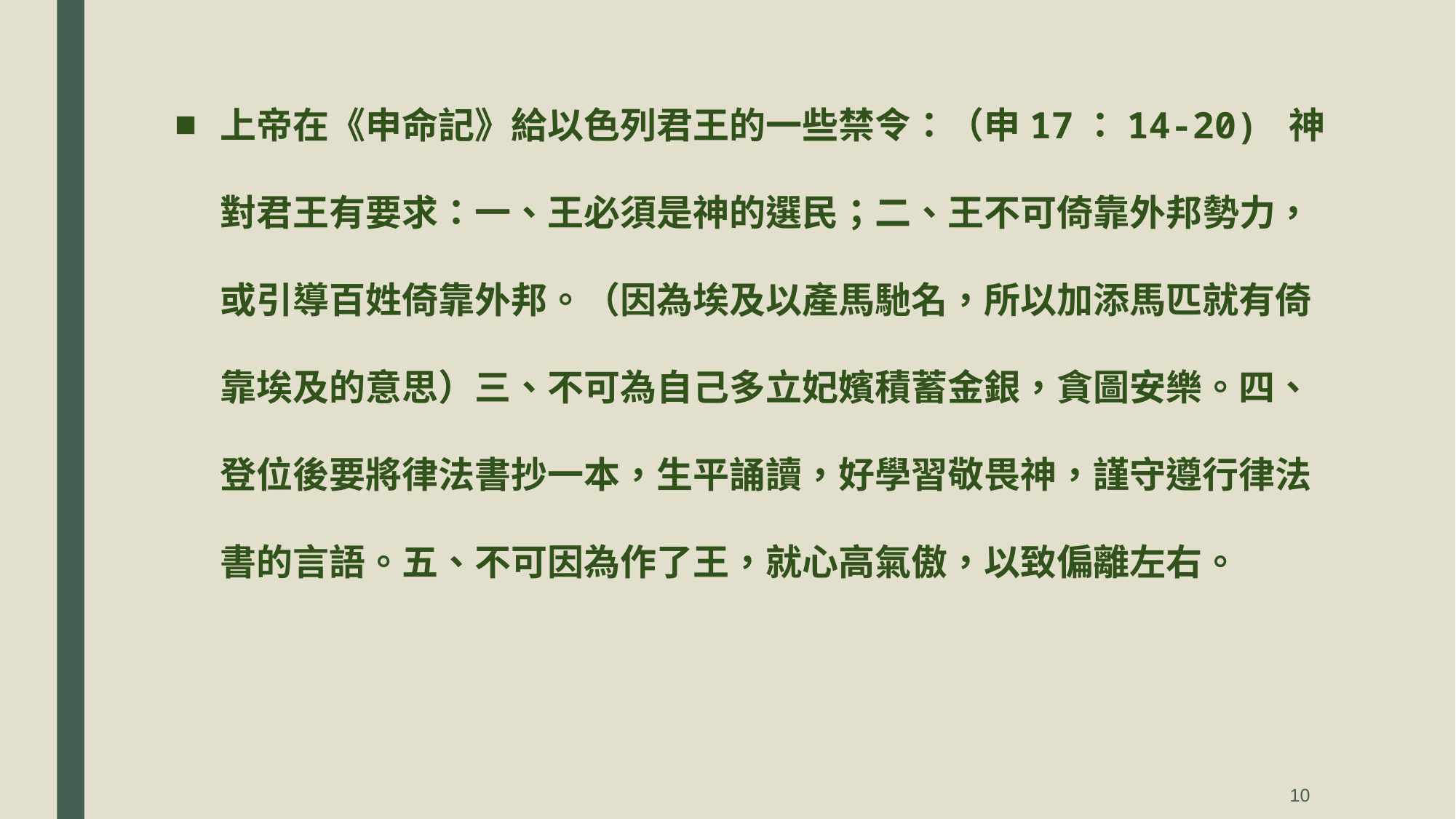

上帝在《申命記》給以色列君王的一些禁令：（申17：14-20) 神對君王有要求：一、王必須是神的選民；二、王不可倚靠外邦勢力，或引導百姓倚靠外邦。（因為埃及以產馬馳名，所以加添馬匹就有倚靠埃及的意思）三、不可為自己多立妃嬪積蓄金銀，貪圖安樂。四、登位後要將律法書抄一本，生平誦讀，好學習敬畏神，謹守遵行律法書的言語。五、不可因為作了王，就心高氣傲，以致偏離左右。

10